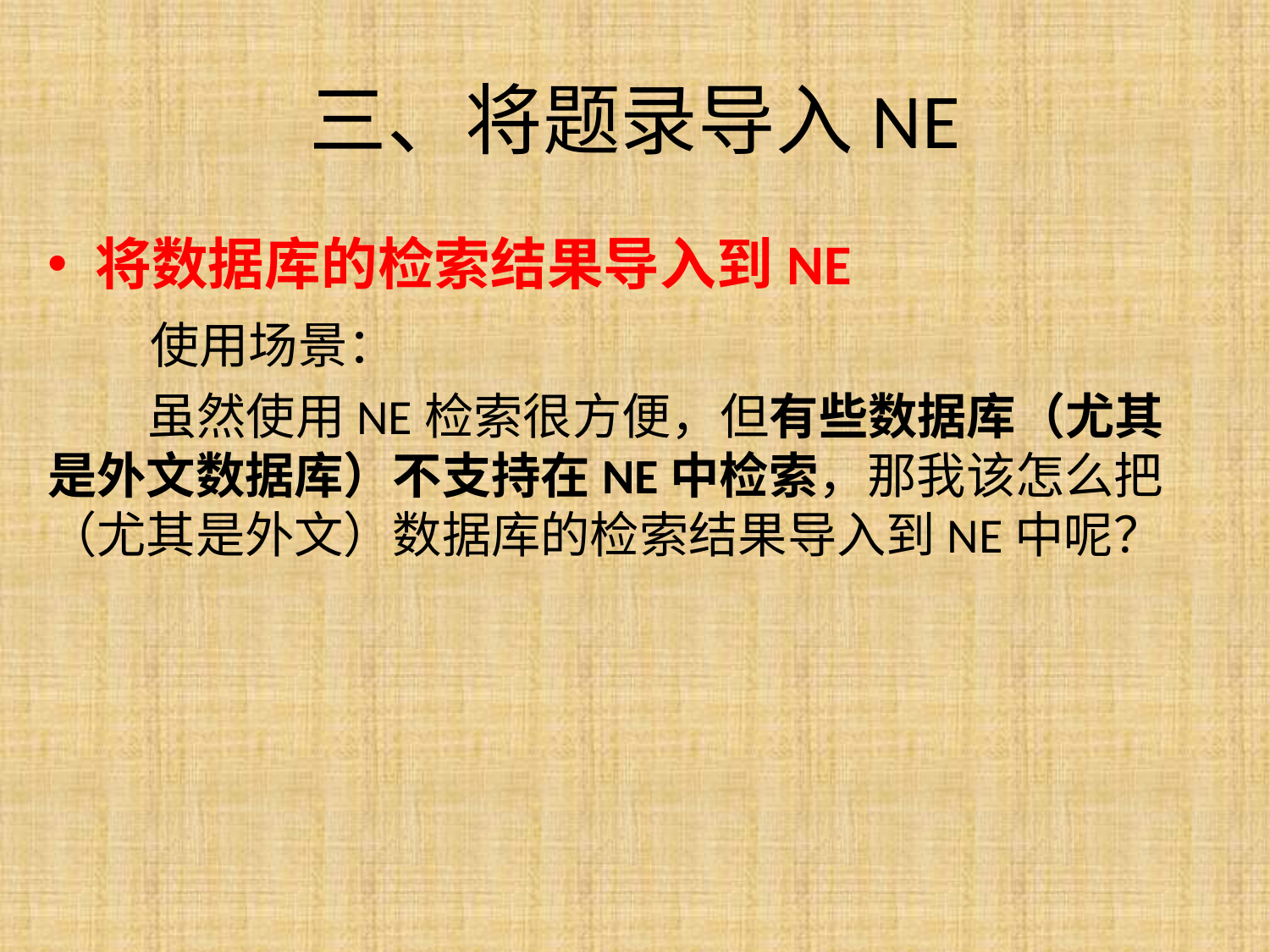

# 三、将题录导入NE
将数据库的检索结果导入到NE
       使用场景：
        虽然使用NE检索很方便，但有些数据库（尤其是外文数据库）不支持在NE中检索，那我该怎么把（尤其是外文）数据库的检索结果导入到NE中呢？